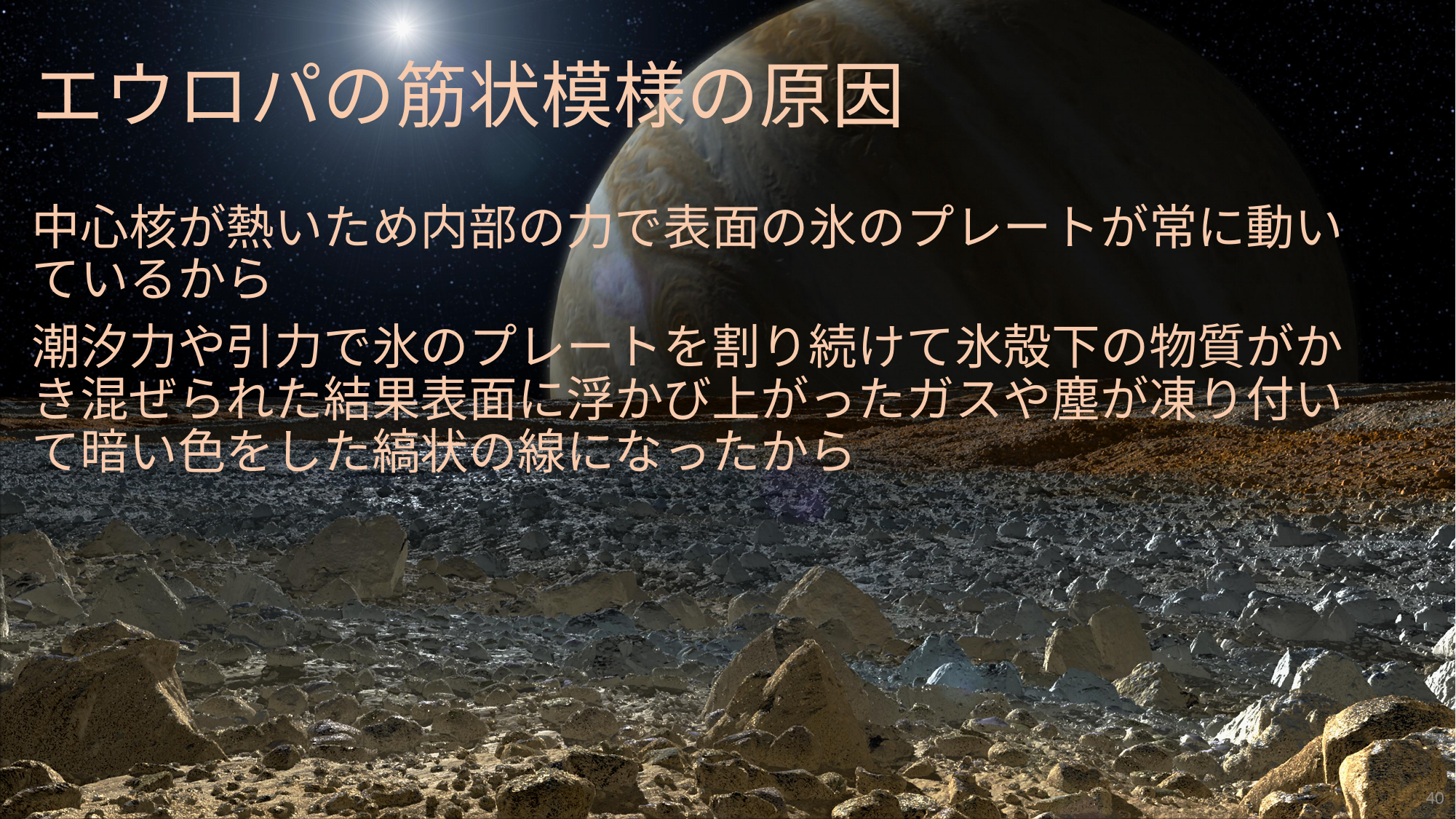

# エウロパの筋状模様の原因
中心核が熱いため内部の力で表面の氷のプレートが常に動いているから
潮汐力や引力で氷のプレートを割り続けて氷殻下の物質がかき混ぜられた結果表面に浮かび上がったガスや塵が凍り付いて暗い色をした縞状の線になったから
40